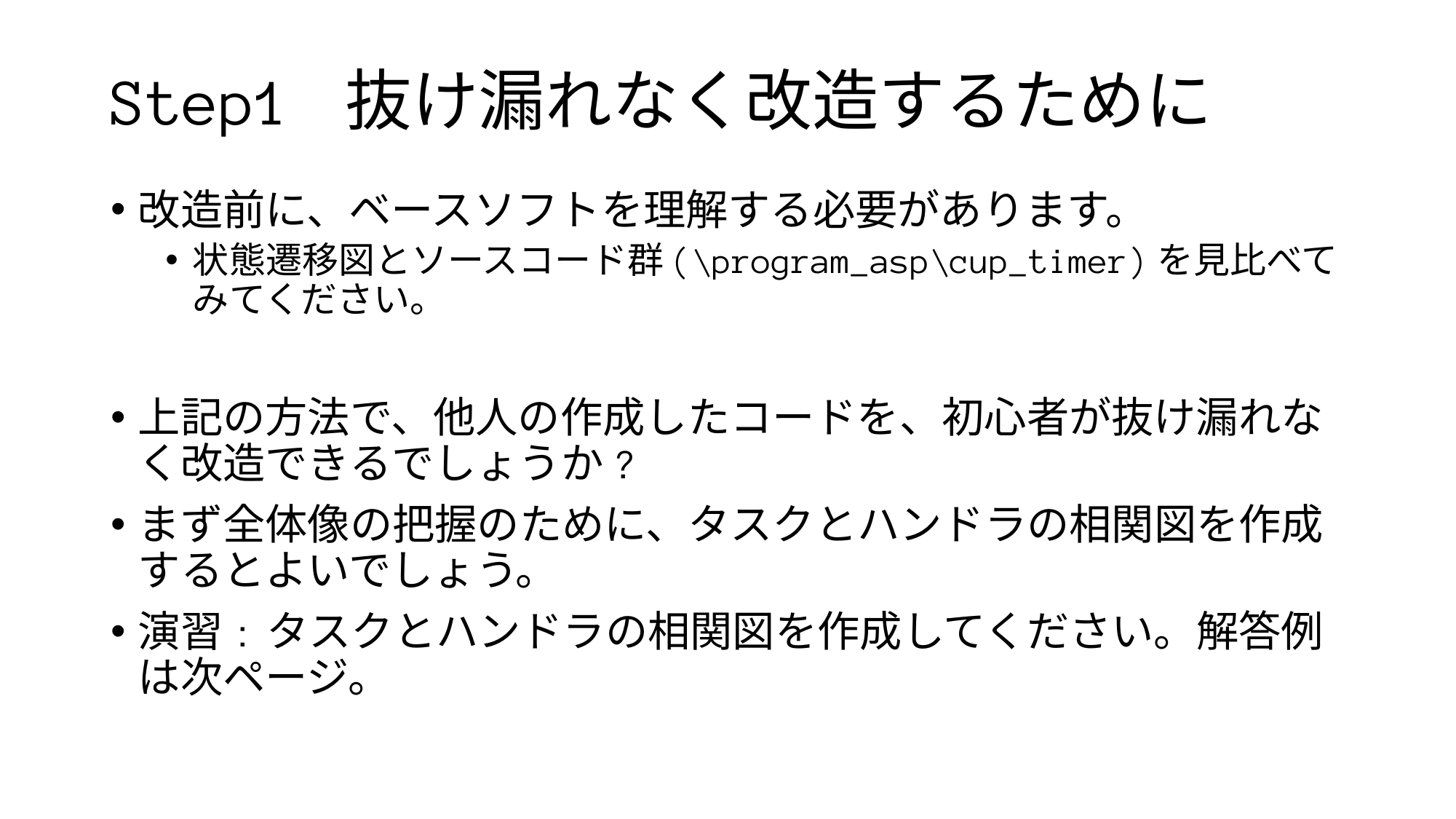

# Step1 抜け漏れなく改造するために
改造前に、ベースソフトを理解する必要があります。
状態遷移図とソースコード群(\program_asp\cup_timer)を見比べてみてください。

上記の方法で、他人の作成したコードを、初心者が抜け漏れなく改造できるでしょうか?
まず全体像の把握のために、タスクとハンドラの相関図を作成するとよいでしょう。
演習:タスクとハンドラの相関図を作成してください。解答例は次ページ。